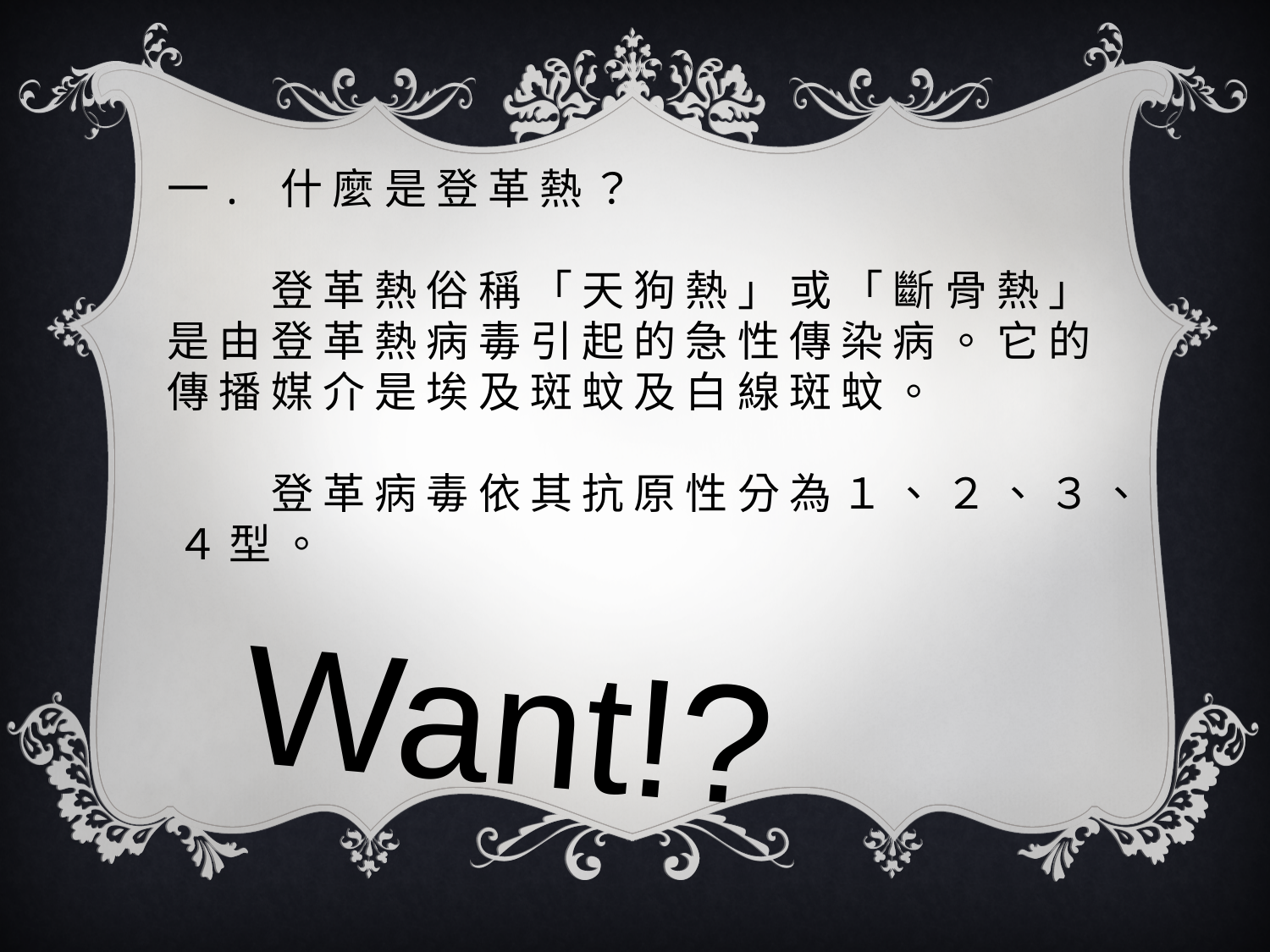

一. 什 麼 是 登 革 熱 ？

　 　 登 革 熱 俗 稱 「 天 狗 熱 」 或 「 斷 骨 熱 」 是 由 登 革 熱 病 毒 引 起 的 急 性 傳 染 病 。 它 的 傳 播 媒 介 是 埃 及 斑 蚊 及 白 線 斑 蚊 。

　 　 登 革 病 毒 依 其 抗 原 性 分 為 １ 、 ２ 、 ３ 、 ４ 型 。
Want!?